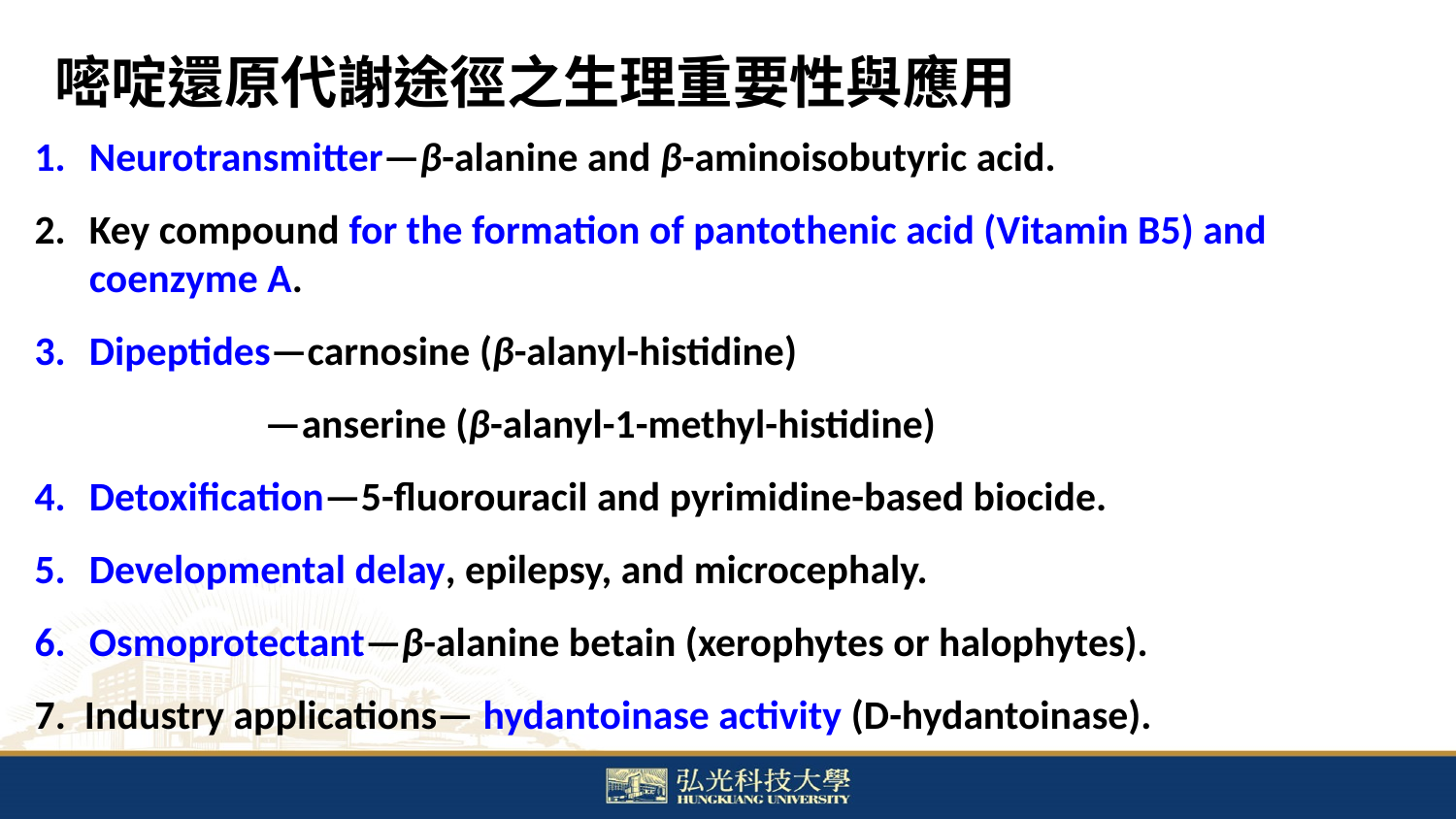

嘧啶還原代謝途徑之生理重要性與應用
Neurotransmitter—β-alanine and β-aminoisobutyric acid.
Key compound for the formation of pantothenic acid (Vitamin B5) and coenzyme A.
Dipeptides—carnosine (β-alanyl-histidine)
                         —anserine (β-alanyl-1-methyl-histidine)
Detoxification—5-fluorouracil and pyrimidine-based biocide.
Developmental delay, epilepsy, and microcephaly.
Osmoprotectant—β-alanine betain (xerophytes or halophytes).
7.  Industry applications— hydantoinase activity (D-hydantoinase).